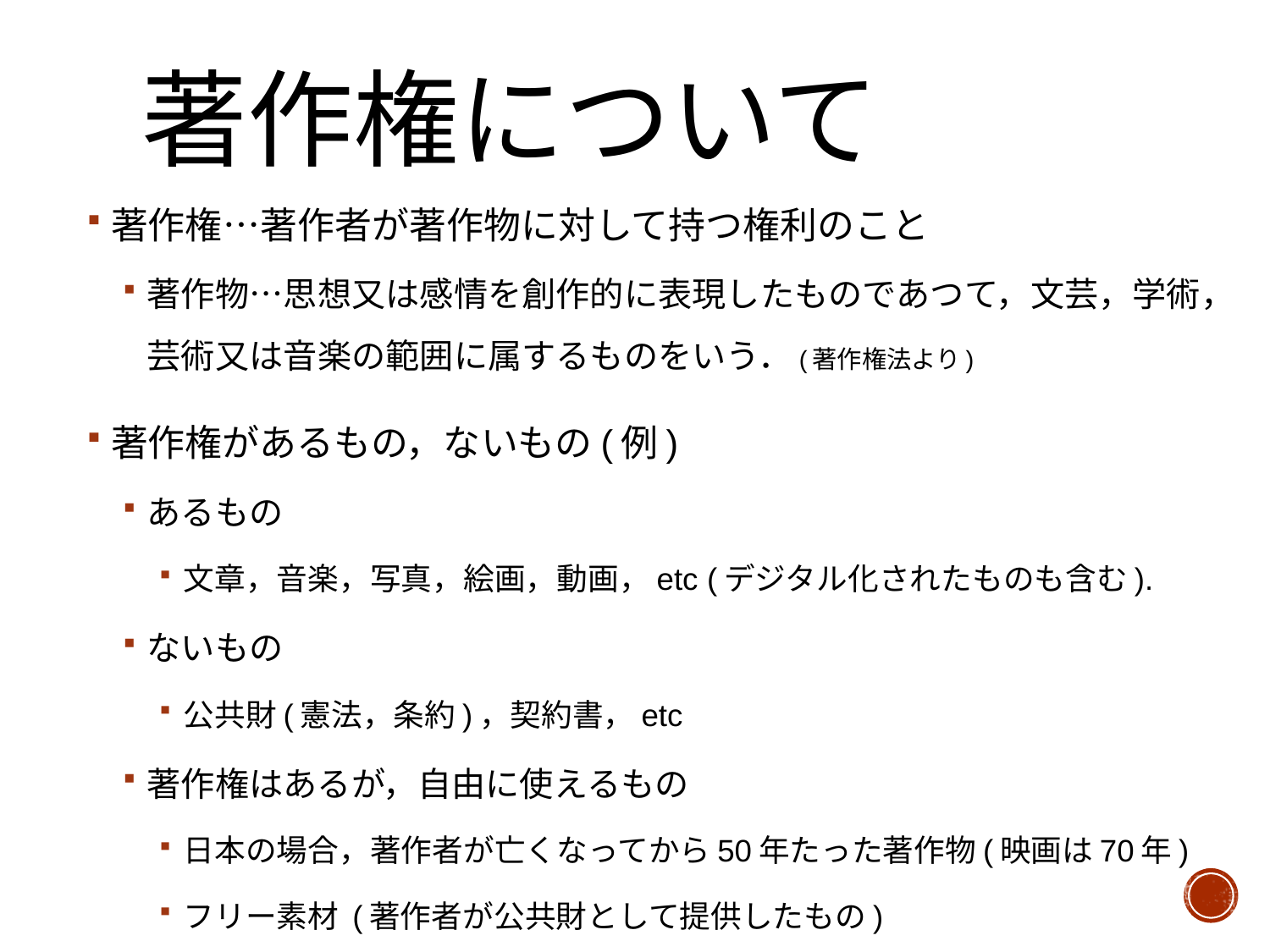

# 著作権について
著作権…著作者が著作物に対して持つ権利のこと
著作物…思想又は感情を創作的に表現したものであつて，文芸，学術，芸術又は音楽の範囲に属するものをいう．(著作権法より)
著作権があるもの，ないもの(例)
あるもの
文章，音楽，写真，絵画，動画，etc (デジタル化されたものも含む).
ないもの
公共財(憲法，条約)，契約書，etc
著作権はあるが，自由に使えるもの
日本の場合，著作者が亡くなってから50年たった著作物(映画は70年)
フリー素材 (著作者が公共財として提供したもの)